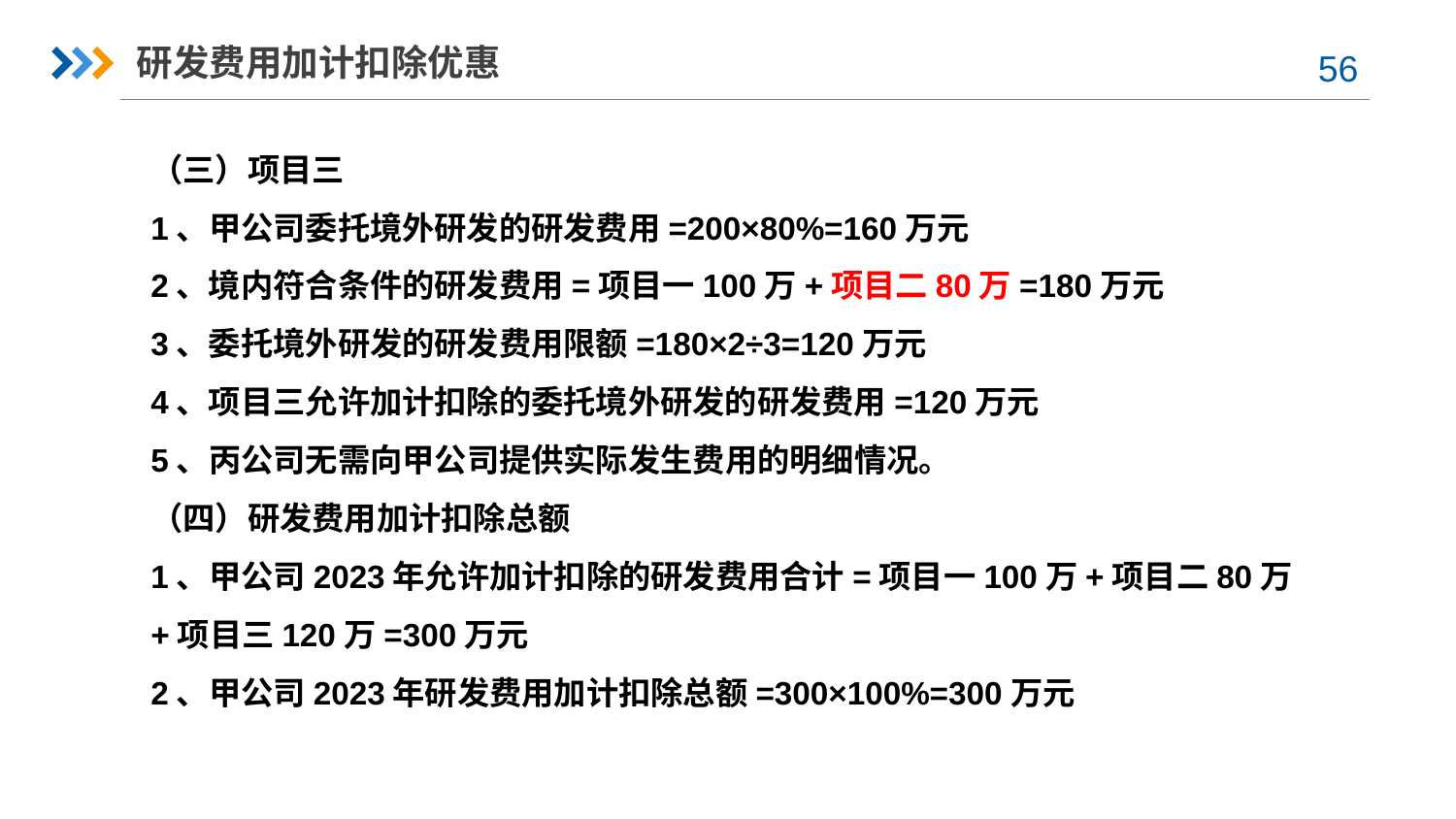

研发费用加计扣除优惠
（三）项目三
1、甲公司委托境外研发的研发费用=200×80%=160万元
2、境内符合条件的研发费用=项目一100万+项目二80万=180万元
3、委托境外研发的研发费用限额=180×2÷3=120万元
4、项目三允许加计扣除的委托境外研发的研发费用=120万元
5、丙公司无需向甲公司提供实际发生费用的明细情况。
（四）研发费用加计扣除总额
1、甲公司2023年允许加计扣除的研发费用合计=项目一100万+项目二80万+项目三120万=300万元
2、甲公司2023年研发费用加计扣除总额=300×100%=300万元